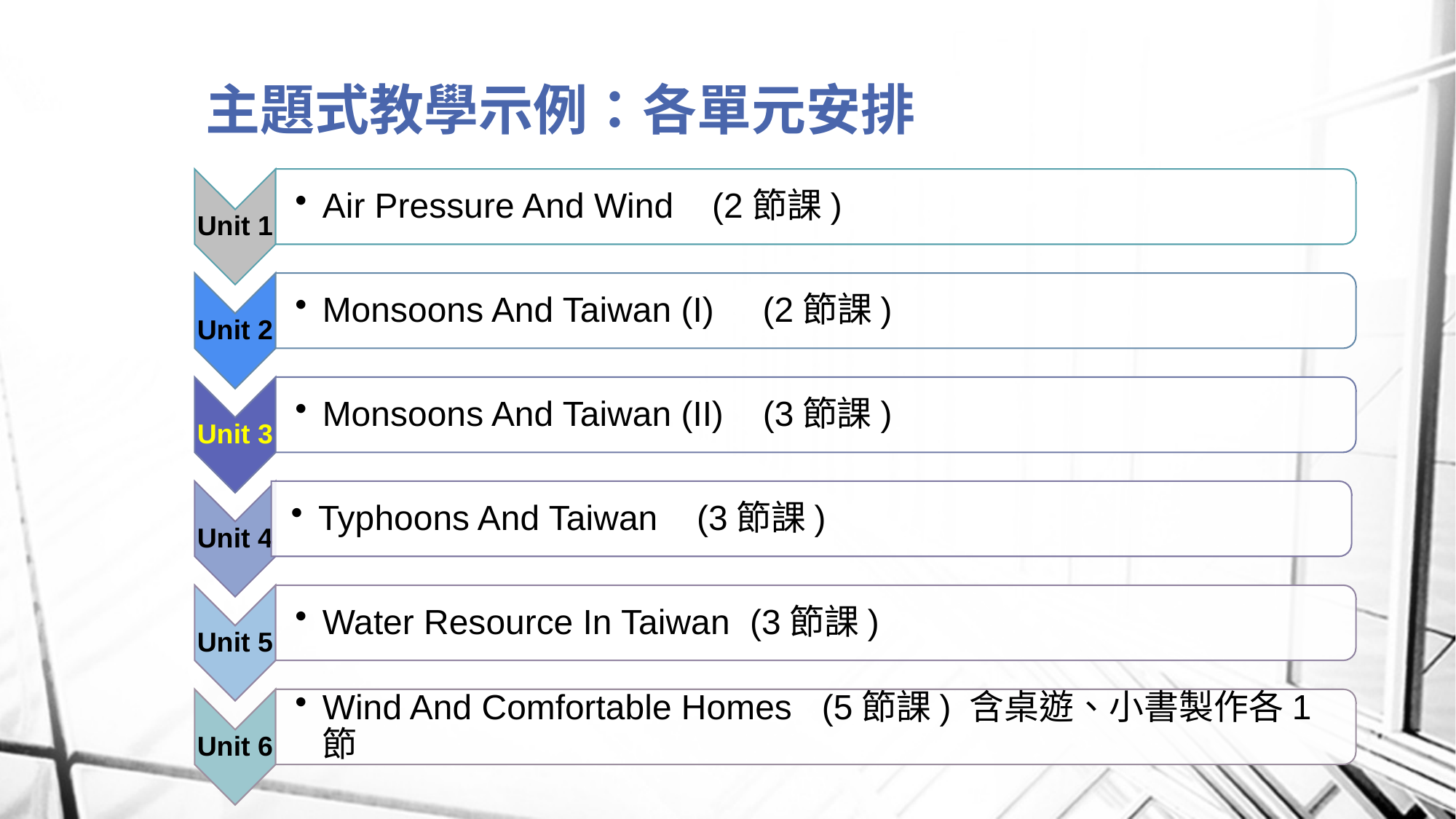

# 主題式教學示例：各單元安排
Unit 1
Air Pressure And Wind    (2節課)
Unit 2
Monsoons And Taiwan (I)     (2節課)
Unit 3
Monsoons And Taiwan (II)    (3節課)
Unit 4
Typhoons And Taiwan    (3節課)
Unit 5
Water Resource In Taiwan  (3節課)
Unit 6
Wind And Comfortable Homes   (5節課) 含桌遊、小書製作各1節